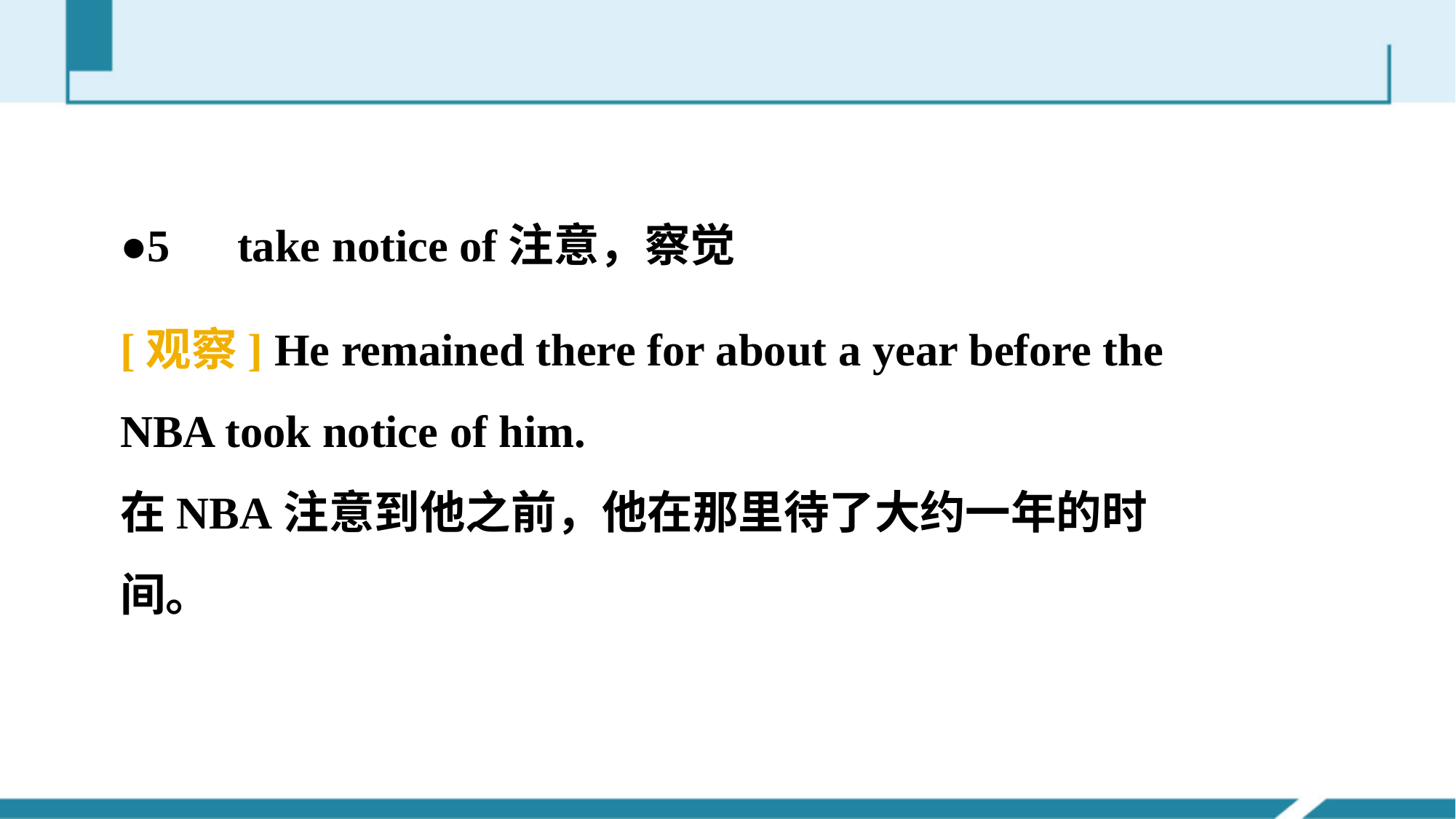

●5　take notice of注意，察觉

[观察] He remained there for about a year before the NBA took notice of him.
在NBA注意到他之前，他在那里待了大约一年的时间。